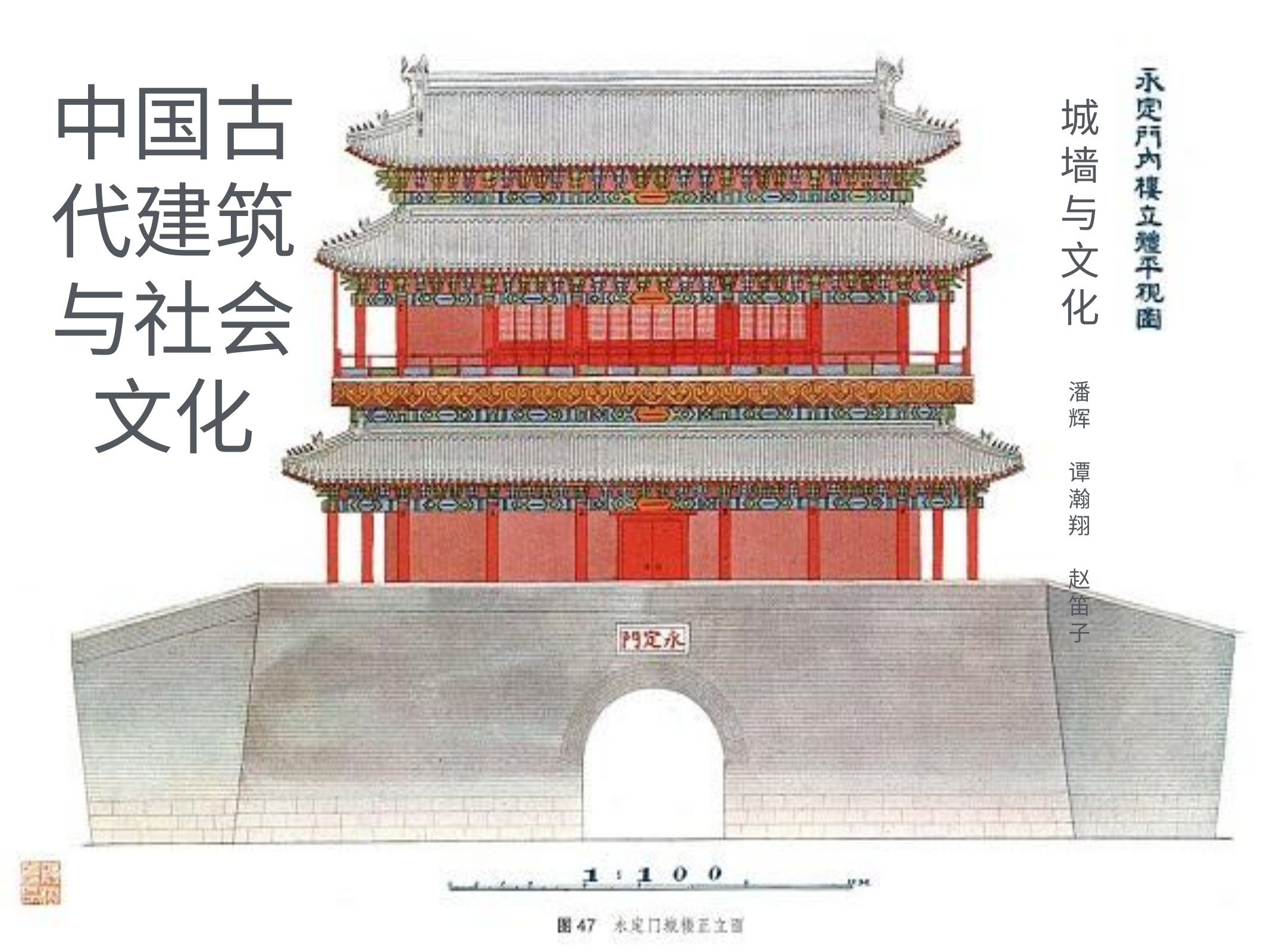

# 中国古代建筑与社会文化
城墙与文化

潘
辉

谭
瀚
翔

赵
笛
子